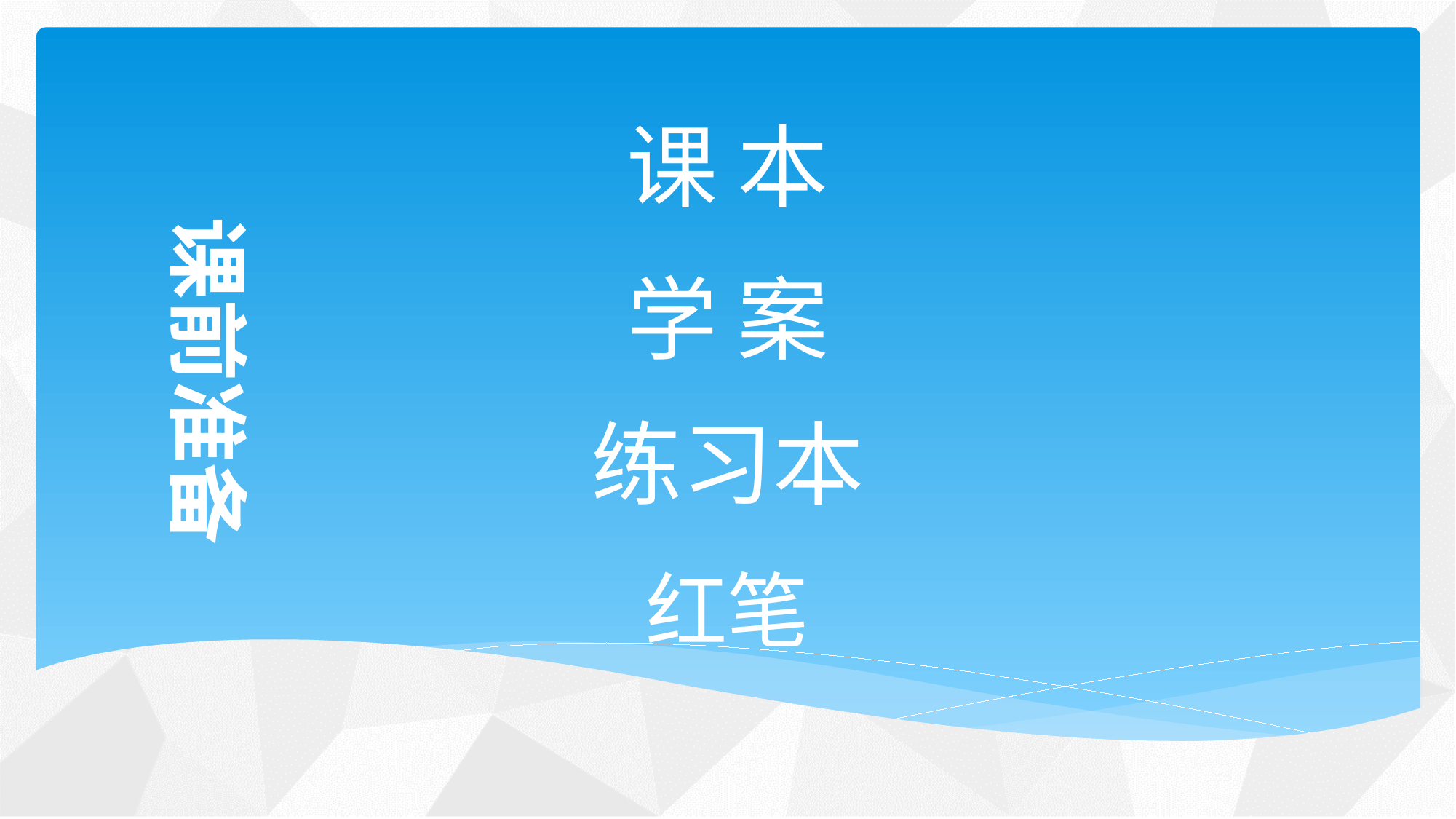

课 本
学 案
练习本

红笔
课前准备